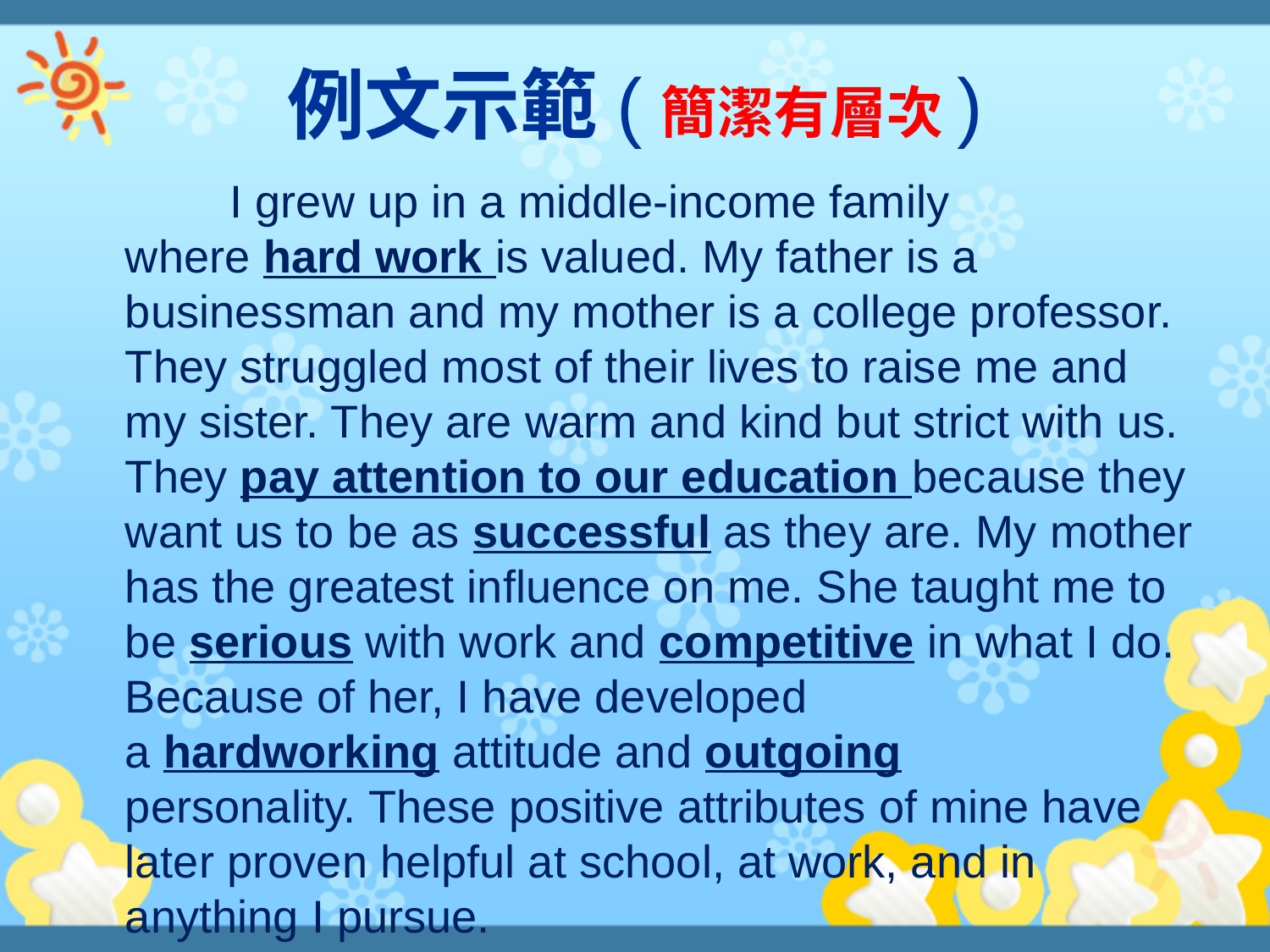

# 例文示範(簡潔有層次)
            I grew up in a middle-income family where hard work is valued. My father is a businessman and my mother is a college professor. They struggled most of their lives to raise me and my sister. They are warm and kind but strict with us. They pay attention to our education because they want us to be as successful as they are. My mother has the greatest influence on me. She taught me to be serious with work and competitive in what I do. Because of her, I have developed a hardworking attitude and outgoing      personality. These positive attributes of mine have later proven helpful at school, at work, and in anything I pursue.